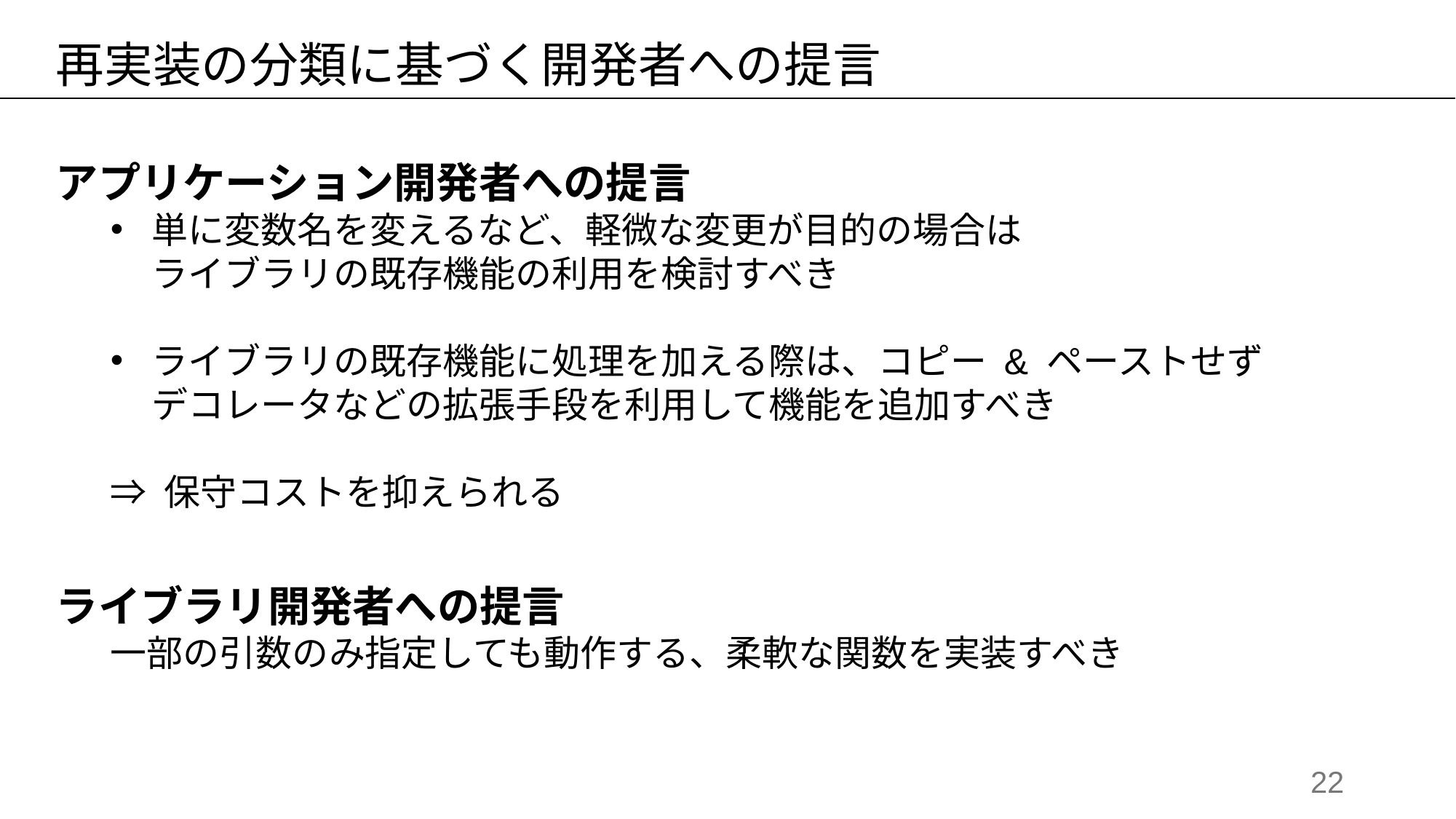

再実装の分類に基づく開発者への提言
アプリケーション開発者への提言
単に変数名を変えるなど、軽微な変更が目的の場合は
ライブラリの既存機能の利用を検討すべき

ライブラリの既存機能に処理を加える際は、コピー & ペーストせず
デコレータなどの拡張手段を利用して機能を追加すべき

⇒ 保守コストを抑えられる
ライブラリ開発者への提言
一部の引数のみ指定しても動作する、柔軟な関数を実装すべき
22